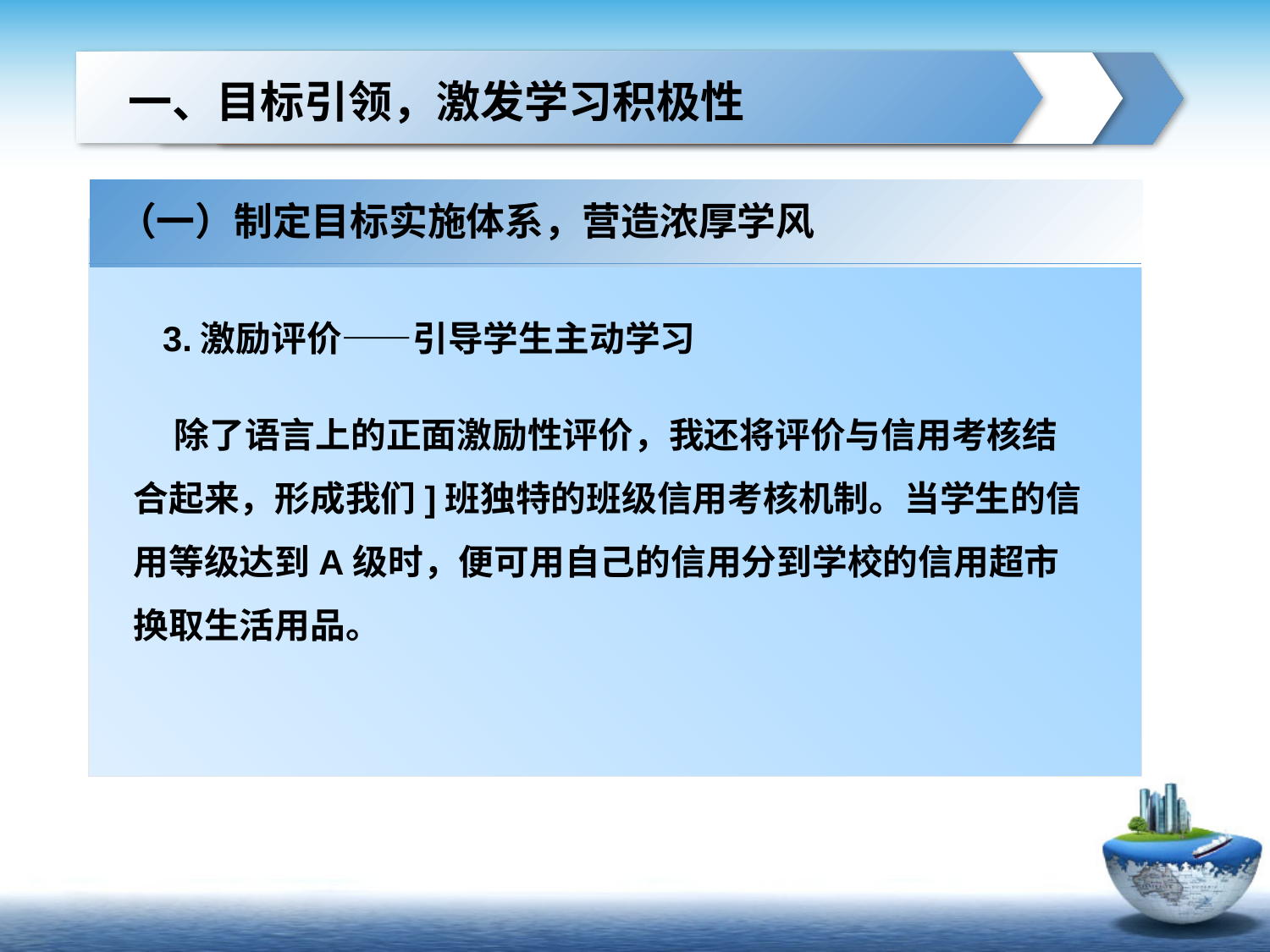

一、目标引领，激发学习积极性

（一）制定目标实施体系，营造浓厚学风
   3.激励评价——引导学生主动学习
    除了语言上的正面激励性评价，我还将评价与信用考核结合起来，形成我们]班独特的班级信用考核机制。当学生的信用等级达到A级时，便可用自己的信用分到学校的信用超市换取生活用品。